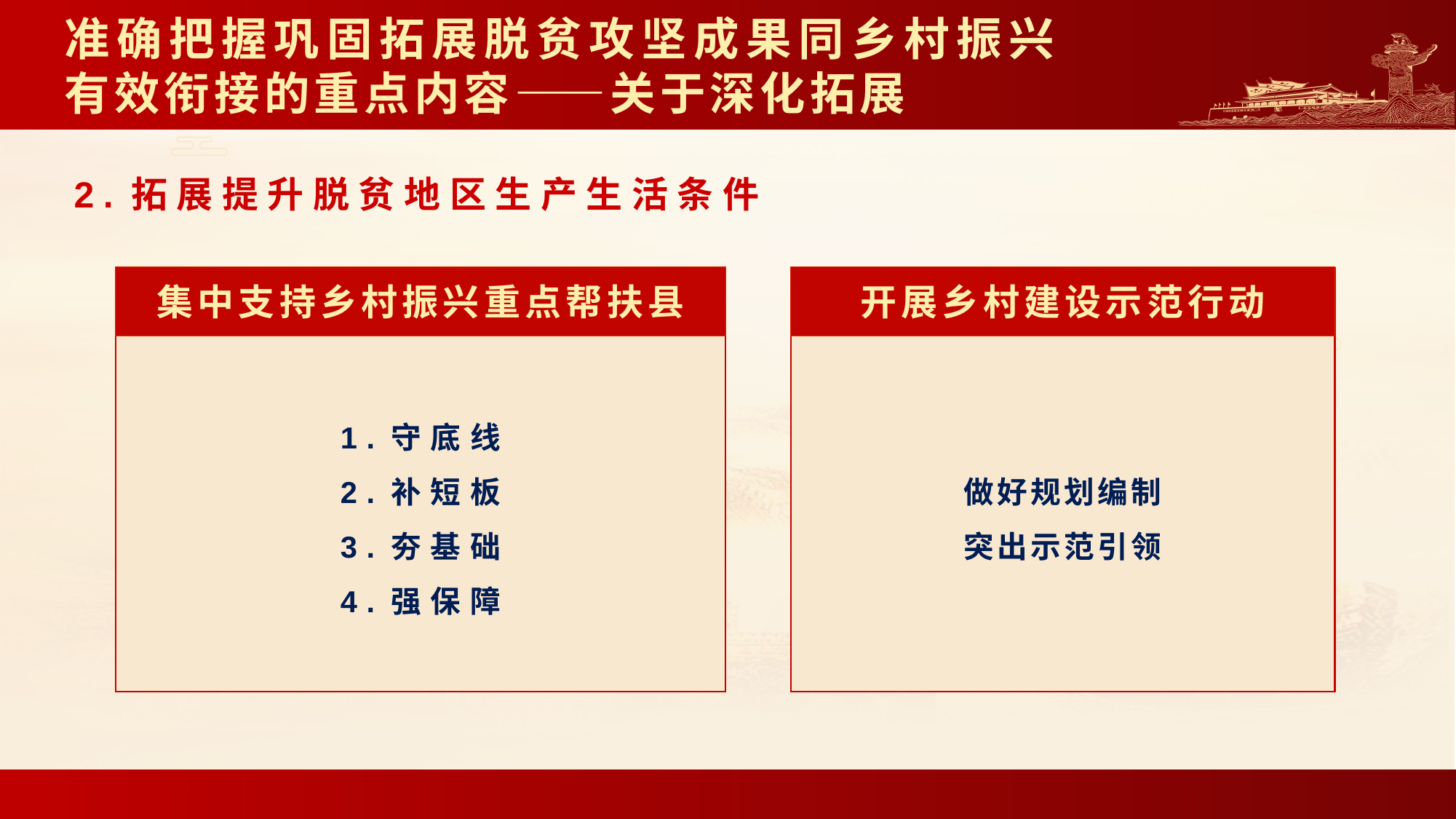

# 准确把握巩固拓展脱贫攻坚成果同乡村振兴有效衔接的重点内容——关于深化拓展
2.拓展提升脱贫地区生产生活条件
开展乡村建设示范行动
做好规划编制
突出示范引领

集中支持乡村振兴重点帮扶县
1.守底线
2.补短板
3.夯基础
4.强保障